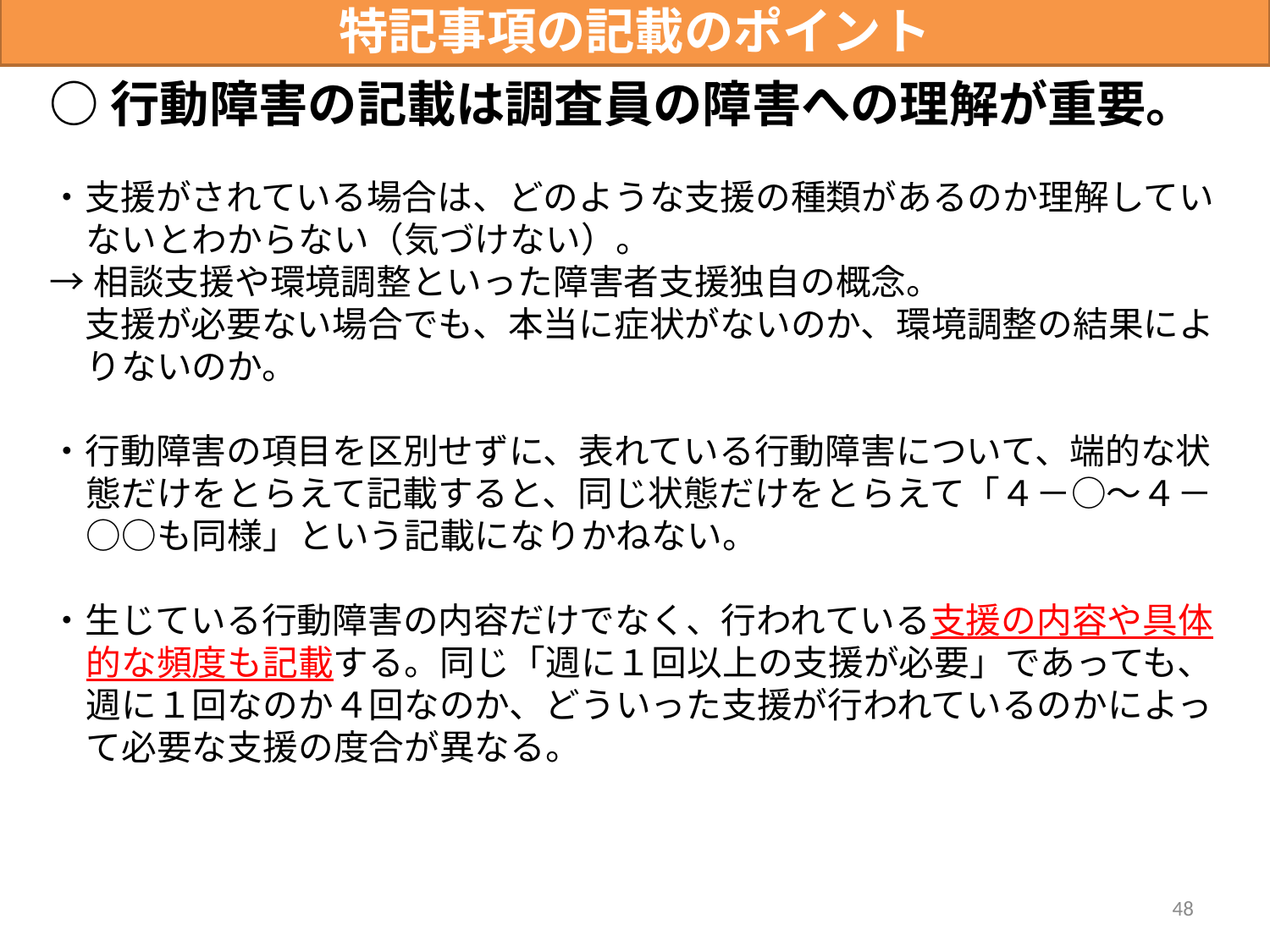

特記事項の記載のポイント
○行動障害の記載は調査員の障害への理解が重要。

・支援がされている場合は、どのような支援の種類があるのか理解していないとわからない（気づけない）。
→相談支援や環境調整といった障害者支援独自の概念。
　支援が必要ない場合でも、本当に症状がないのか、環境調整の結果によりないのか。

・行動障害の項目を区別せずに、表れている行動障害について、端的な状態だけをとらえて記載すると、同じ状態だけをとらえて「４－○～４－○○も同様」という記載になりかねない。

・生じている行動障害の内容だけでなく、行われている支援の内容や具体的な頻度も記載する。同じ「週に１回以上の支援が必要」であっても、週に１回なのか４回なのか、どういった支援が行われているのかによって必要な支援の度合が異なる。

48